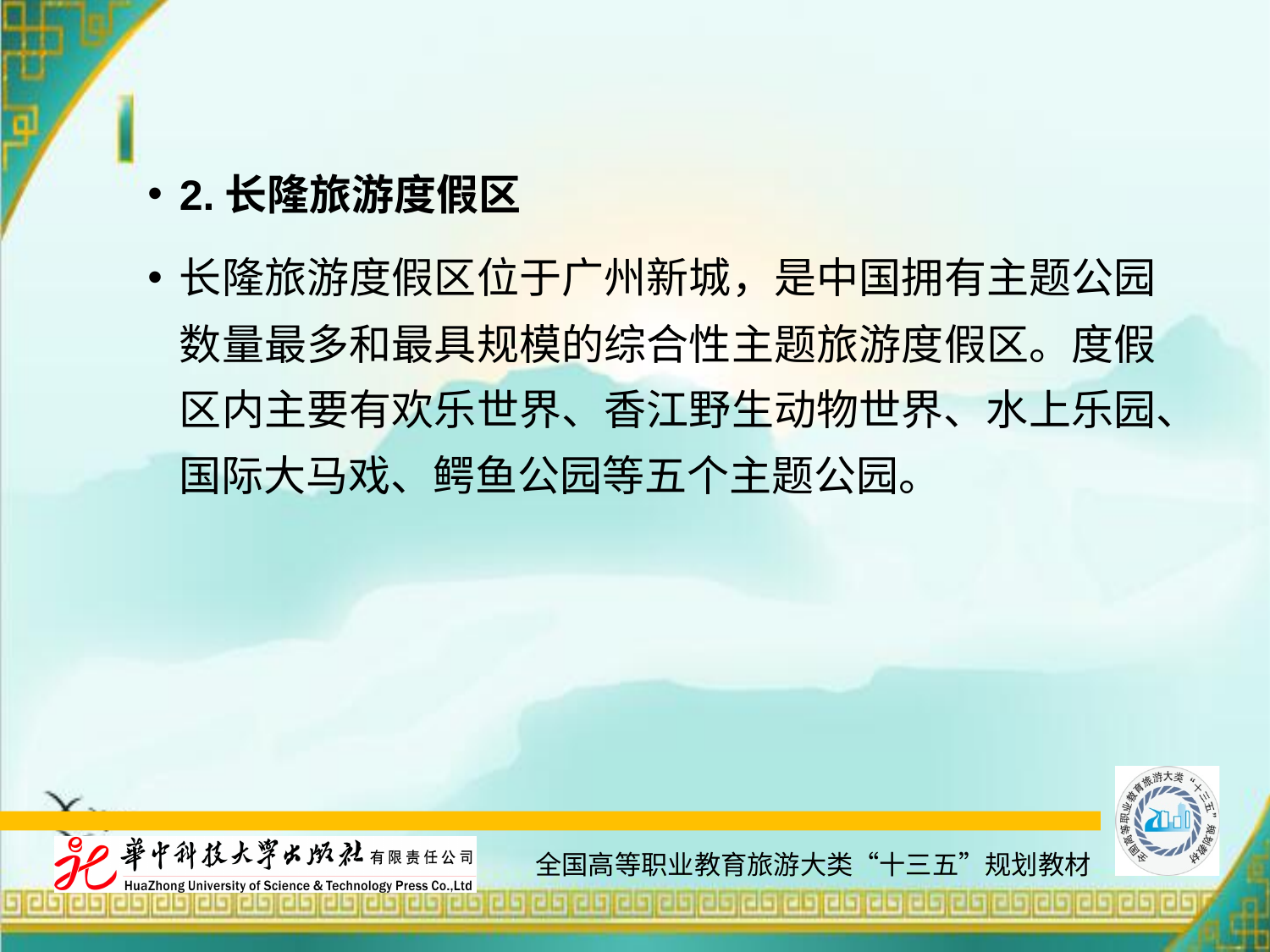

#
2.长隆旅游度假区
长隆旅游度假区位于广州新城，是中国拥有主题公园数量最多和最具规模的综合性主题旅游度假区。度假区内主要有欢乐世界、香江野生动物世界、水上乐园、国际大马戏、鳄鱼公园等五个主题公园。